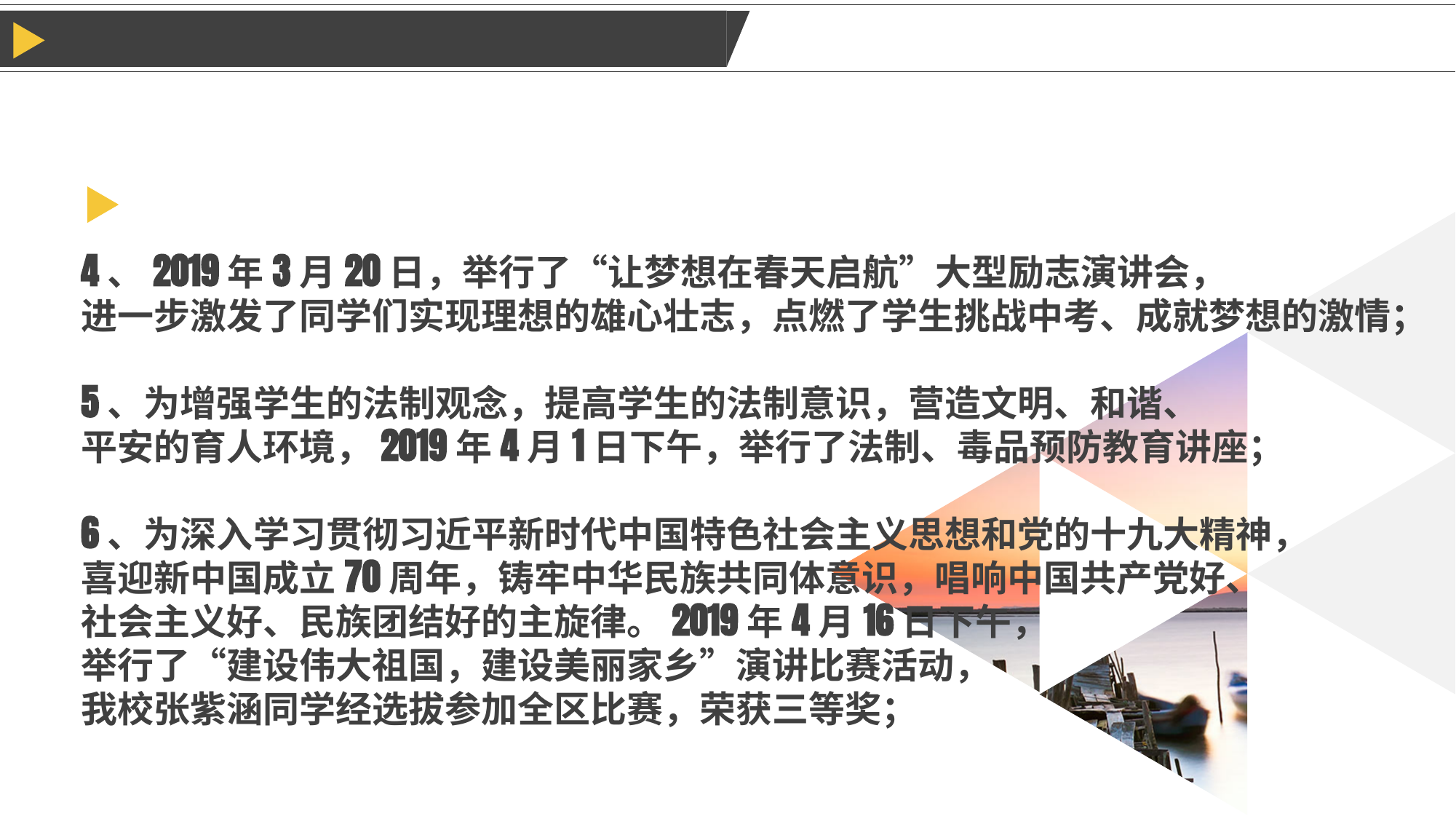

4、2019年3月20日，举行了“让梦想在春天启航”大型励志演讲会，
进一步激发了同学们实现理想的雄心壮志，点燃了学生挑战中考、成就梦想的激情；

5、为增强学生的法制观念，提高学生的法制意识，营造文明、和谐、
平安的育人环境，2019年4月1日下午，举行了法制、毒品预防教育讲座；

6、为深入学习贯彻习近平新时代中国特色社会主义思想和党的十九大精神，
喜迎新中国成立70周年，铸牢中华民族共同体意识，唱响中国共产党好、
社会主义好、民族团结好的主旋律。2019年4月16日下午，
举行了“建设伟大祖国，建设美丽家乡”演讲比赛活动，
我校张紫涵同学经选拔参加全区比赛，荣获三等奖；